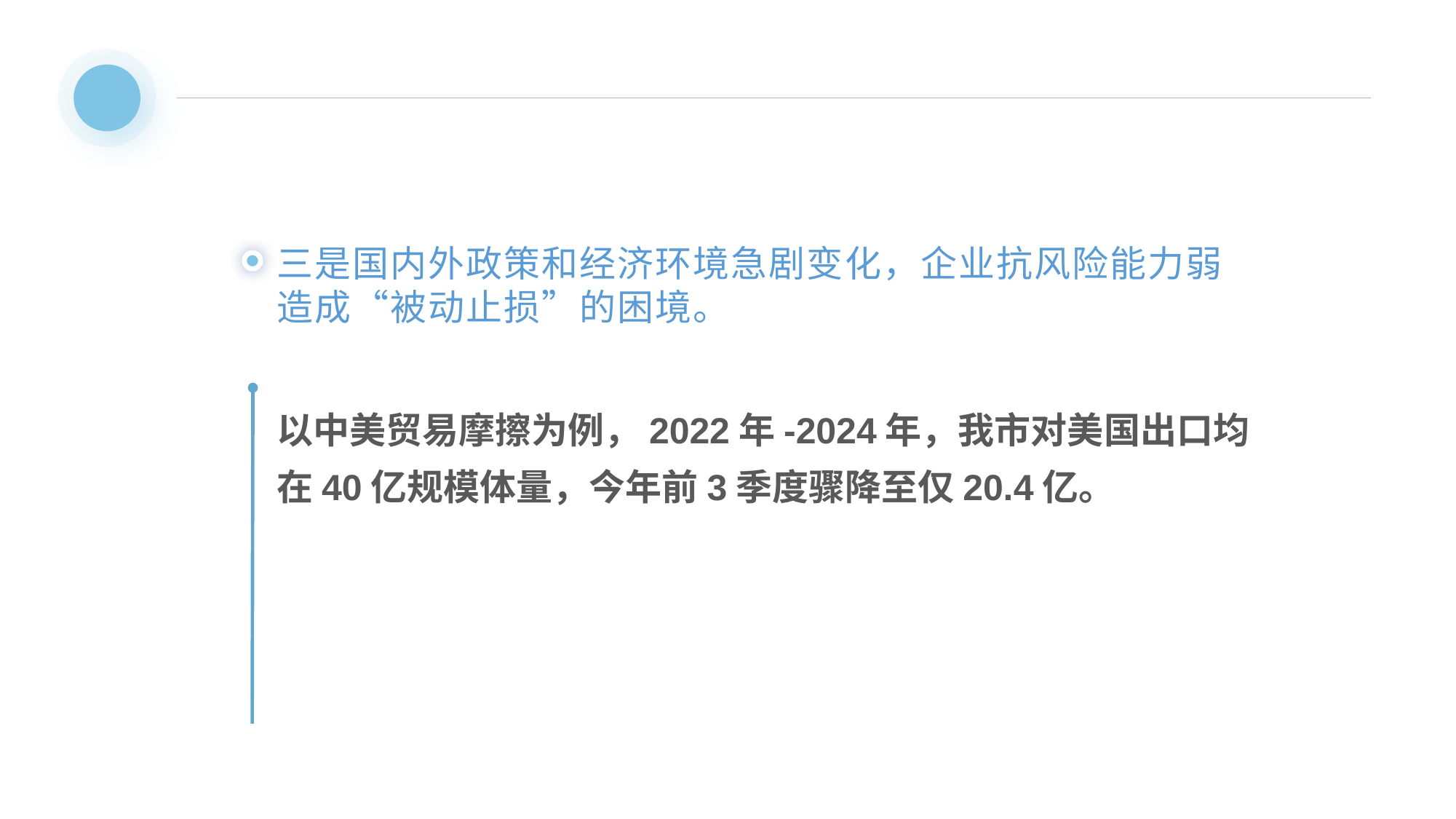

三是国内外政策和经济环境急剧变化，企业抗风险能力弱
造成“被动止损”的困境。

以中美贸易摩擦为例，2022年-2024年，我市对美国出口均
在40亿规模体量，今年前3季度骤降至仅20.4亿。